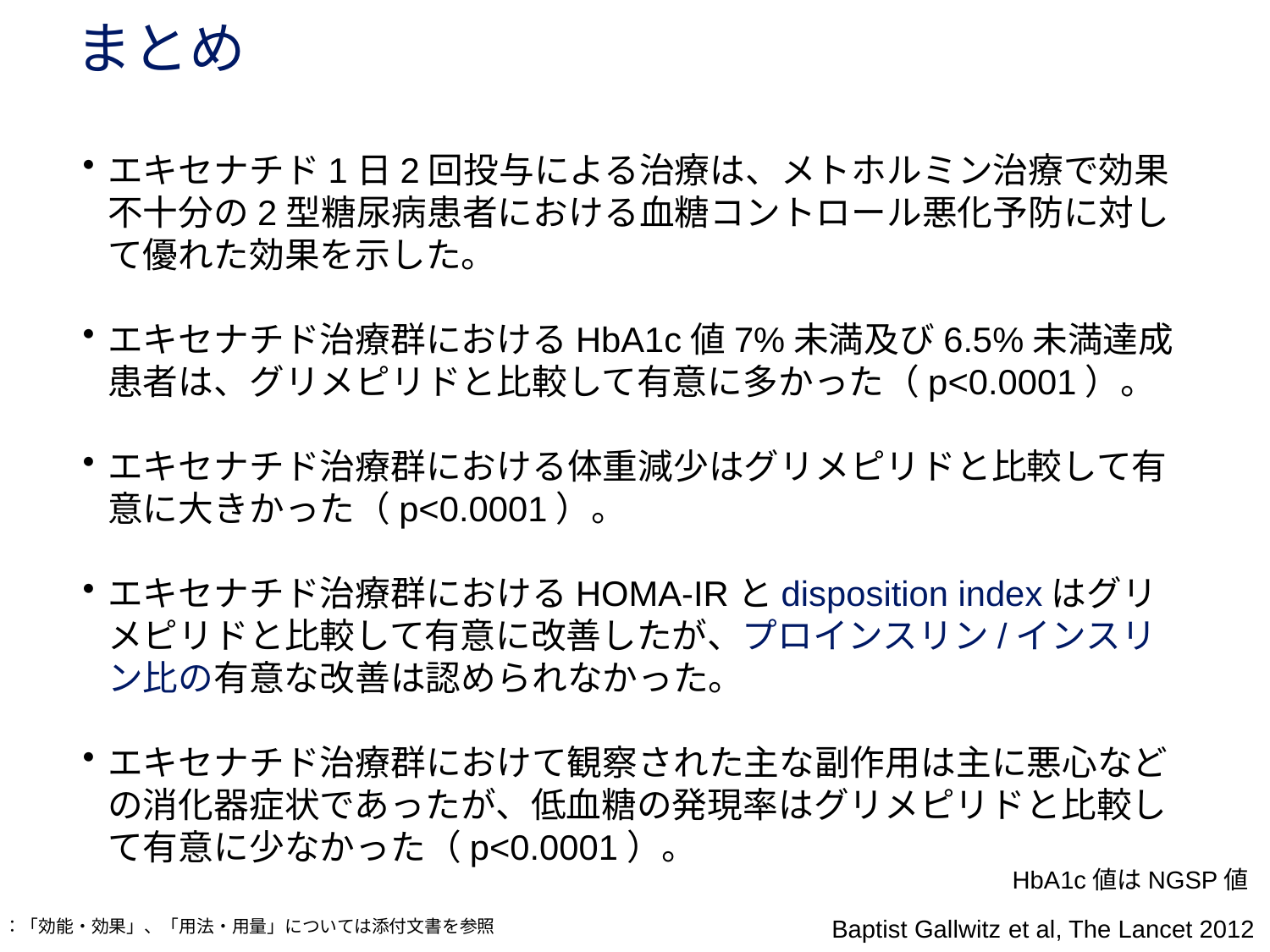

まとめ
エキセナチド1日2回投与による治療は、メトホルミン治療で効果不十分の2型糖尿病患者における血糖コントロール悪化予防に対して優れた効果を示した。

エキセナチド治療群におけるHbA1c値7%未満及び6.5%未満達成患者は、グリメピリドと比較して有意に多かった（p<0.0001）。

エキセナチド治療群における体重減少はグリメピリドと比較して有意に大きかった（p<0.0001）。

エキセナチド治療群におけるHOMA-IRとdisposition indexはグリメピリドと比較して有意に改善したが、プロインスリン/インスリン比の有意な改善は認められなかった。

エキセナチド治療群におけて観察された主な副作用は主に悪心などの消化器症状であったが、低血糖の発現率はグリメピリドと比較して有意に少なかった（p<0.0001）。
HbA1c値はNGSP値
Baptist Gallwitz et al, The Lancet 2012
※：「効能・効果」、「用法・用量」については添付文書を参照